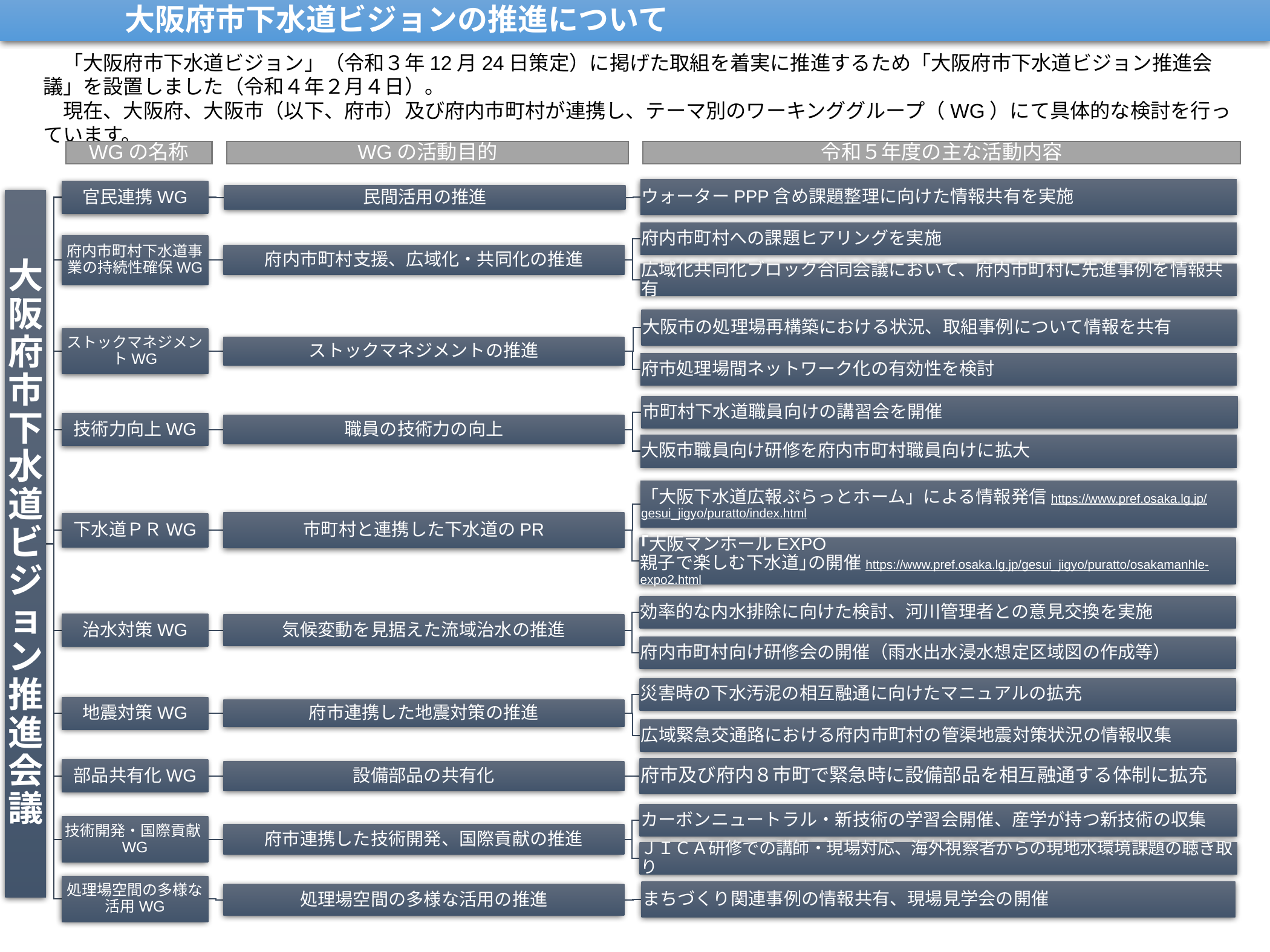

大阪府市下水道ビジョン推進会議
官民連携WG
民間活用の推進
ウォーターPPP含め課題整理に向けた情報共有を実施
府内市町村下水道事業の持続性確保WG
府内市町村支援、広域化・共同化の推進
府内市町村への課題ヒアリングを実施
広域化共同化ブロック合同会議において、府内市町村に先進事例を情報共有
ストックマネジメントWG
ストックマネジメントの推進
大阪市の処理場再構築における状況、取組事例について情報を共有
府市処理場間ネットワーク化の有効性を検討
技術力向上WG
職員の技術力の向上
市町村下水道職員向けの講習会を開催
大阪市職員向け研修を府内市町村職員向けに拡大
下水道ＰＲWG
市町村と連携した下水道のPR
「大阪下水道広報ぷらっとホーム」による情報発信https://www.pref.osaka.lg.jp/gesui_jigyo/puratto/index.html
｢大阪マンホールEXPO 親子で楽しむ下水道｣の開催https://www.pref.osaka.lg.jp/gesui_jigyo/puratto/osakamanhle-expo2.html
治水対策WG
気候変動を見据えた流域治水の推進
効率的な内水排除に向けた検討、河川管理者との意見交換を実施
府内市町村向け研修会の開催（雨水出水浸水想定区域図の作成等）
地震対策WG
府市連携した地震対策の推進
災害時の下水汚泥の相互融通に向けたマニュアルの拡充
広域緊急交通路における府内市町村の管渠地震対策状況の情報収集
部品共有化WG
設備部品の共有化
府市及び府内８市町で緊急時に設備部品を相互融通する体制に拡充
技術開発・国際貢献WG
府市連携した技術開発、国際貢献の推進
カーボンニュートラル・新技術の学習会開催、産学が持つ新技術の収集
ＪＩＣＡ研修での講師・現場対応、海外視察者からの現地水環境課題の聴き取り
処理場空間の多様な活用WG
処理場空間の多様な活用の推進
まちづくり関連事例の情報共有、現場見学会の開催
大阪府市下水道ビジョンの推進について
　「大阪府市下水道ビジョン」（令和３年12月24日策定）に掲げた取組を着実に推進するため「大阪府市下水道ビジョン推進会議」を設置しました（令和４年２月４日）。
　現在、大阪府、大阪市（以下、府市）及び府内市町村が連携し、テーマ別のワーキンググループ（WG）にて具体的な検討を行っています。

令和５年度の主な活動内容

WGの活動目的

WGの名称